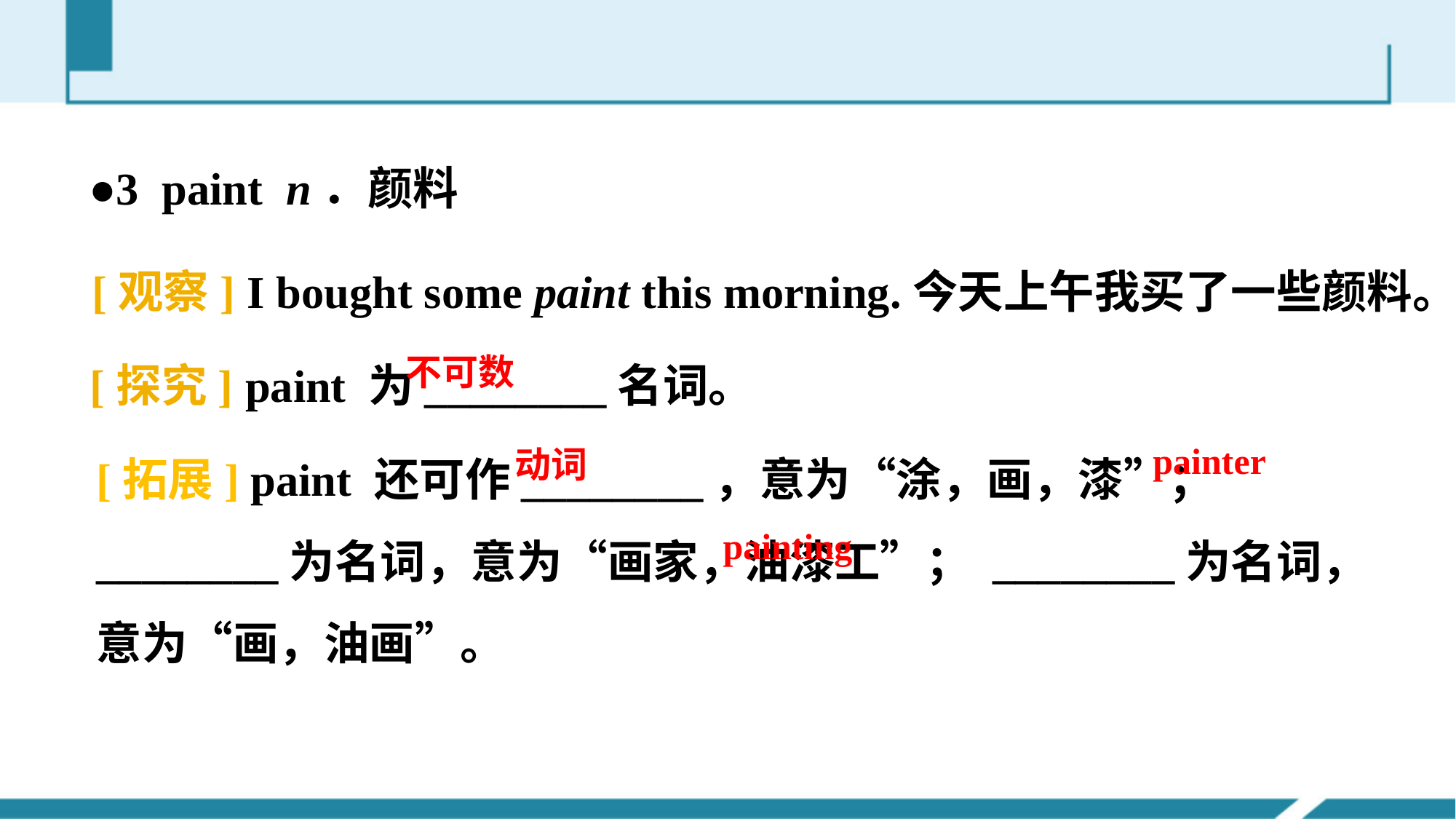

●3  paint  n．颜料
[观察] I bought some paint this morning.今天上午我买了一些颜料。
[探究] paint 为________名词。
不可数
[拓展] paint 还可作________，意为“涂，画，漆”； ________为名词，意为“画家，油漆工”； ________为名词，意为“画，油画”。
painter
动词
painting